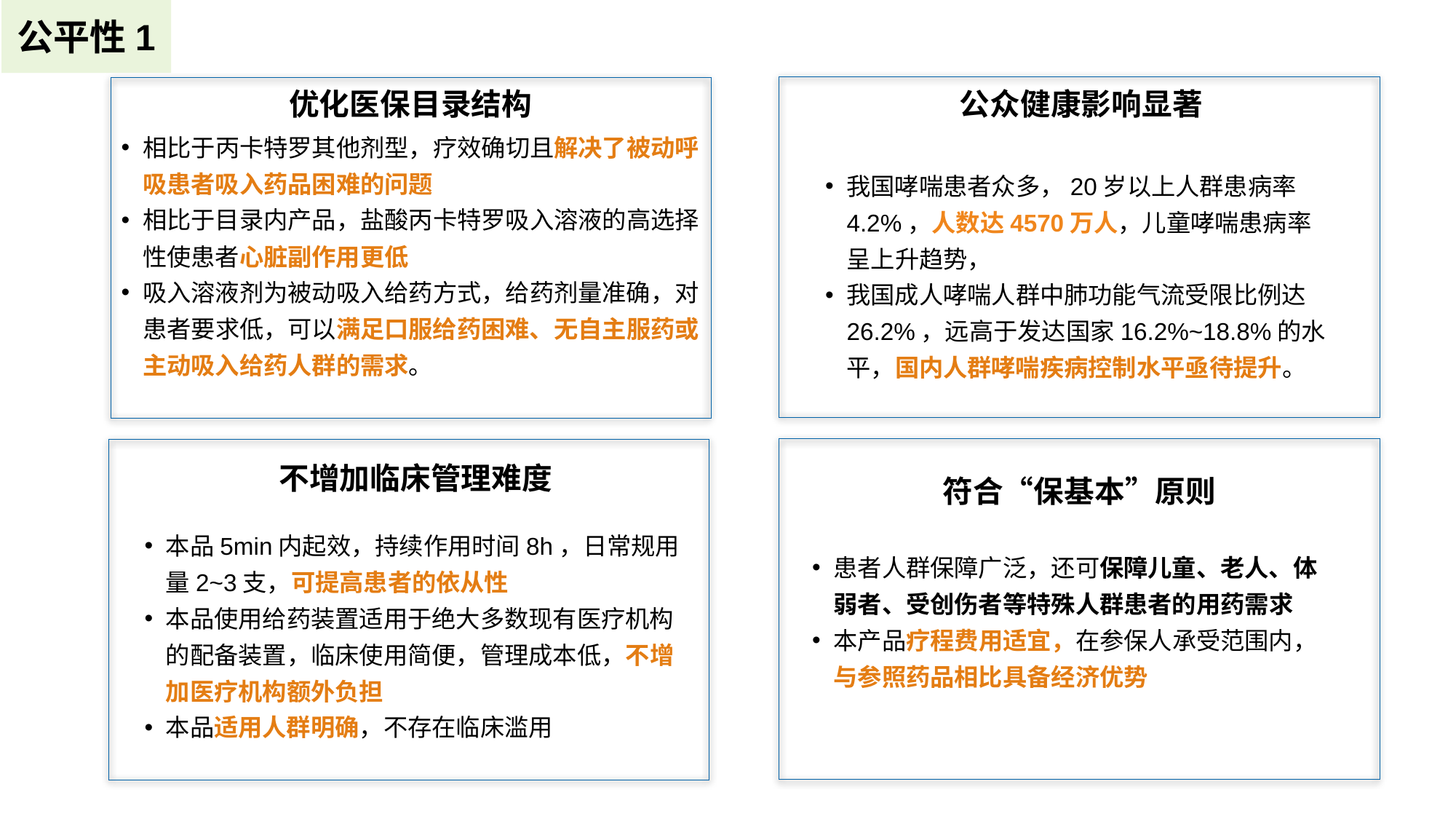

公平性1

公众健康影响显著

优化医保目录结构
相比于丙卡特罗其他剂型，疗效确切且解决了被动呼吸患者吸入药品困难的问题
相比于目录内产品，盐酸丙卡特罗吸入溶液的高选择性使患者心脏副作用更低
吸入溶液剂为被动吸入给药方式，给药剂量准确，对患者要求低，可以满足口服给药困难、无自主服药或主动吸入给药人群的需求。
我国哮喘患者众多，20岁以上人群患病率4.2%，人数达4570万人，儿童哮喘患病率呈上升趋势，
我国成人哮喘人群中肺功能气流受限比例达26.2%，远高于发达国家16.2%~18.8%的水平，国内人群哮喘疾病控制水平亟待提升。

不增加临床管理难度
符合“保基本”原则
本品5min内起效，持续作用时间8h，日常规用量2~3支，可提高患者的依从性
本品使用给药装置适用于绝大多数现有医疗机构的配备装置，临床使用简便，管理成本低，不增加医疗机构额外负担
本品适用人群明确，不存在临床滥用
患者人群保障广泛，还可保障儿童、老人、体弱者、受创伤者等特殊人群患者的用药需求
本产品疗程费用适宜，在参保人承受范围内，与参照药品相比具备经济优势